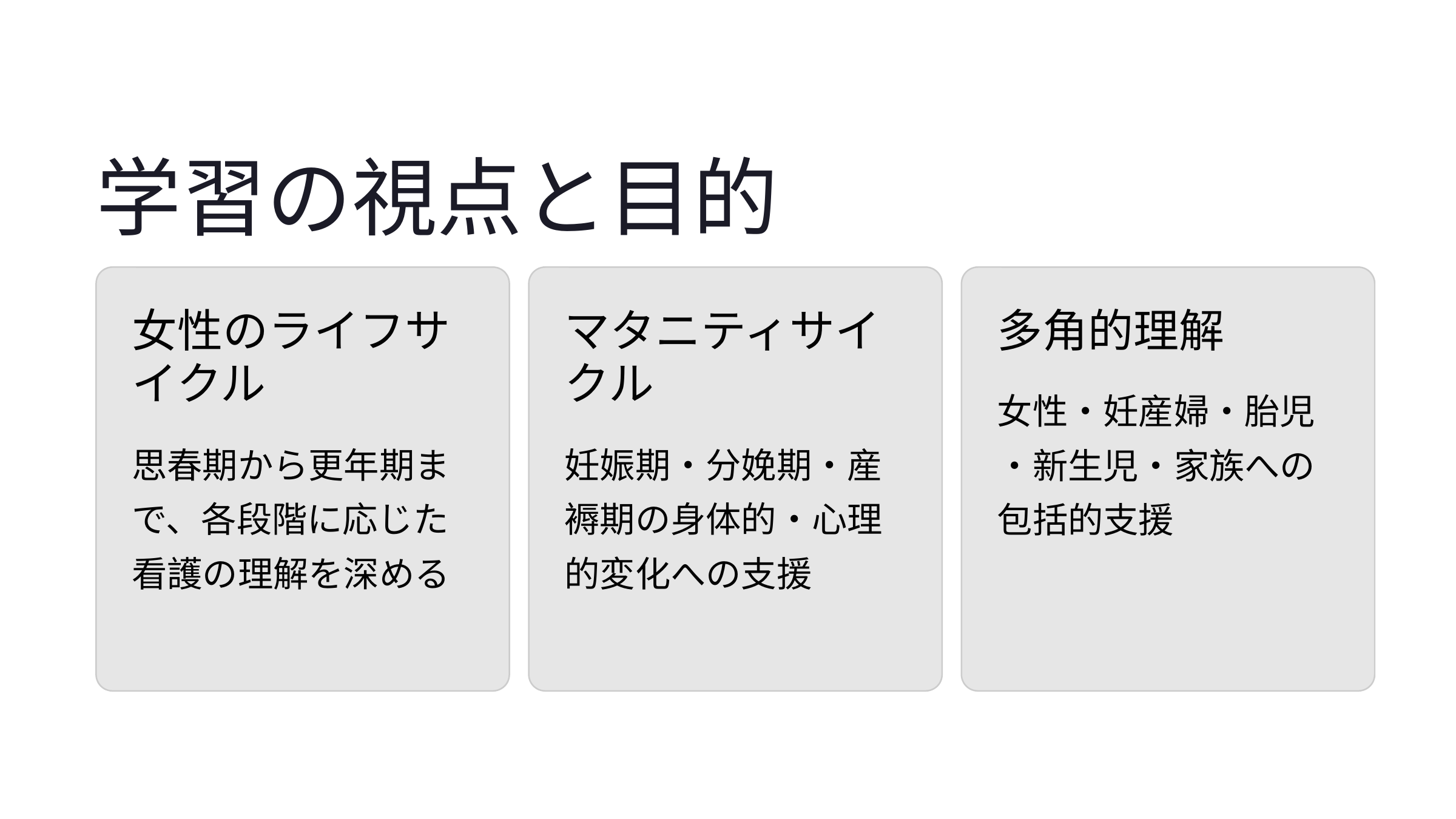

学習の視点と目的

女性のライフサイクル
マタニティサイクル
多角的理解
女性・妊産婦・胎児・新生児・家族への包括的支援
思春期から更年期まで、各段階に応じた看護の理解を深める
妊娠期・分娩期・産褥期の身体的・心理的変化への支援